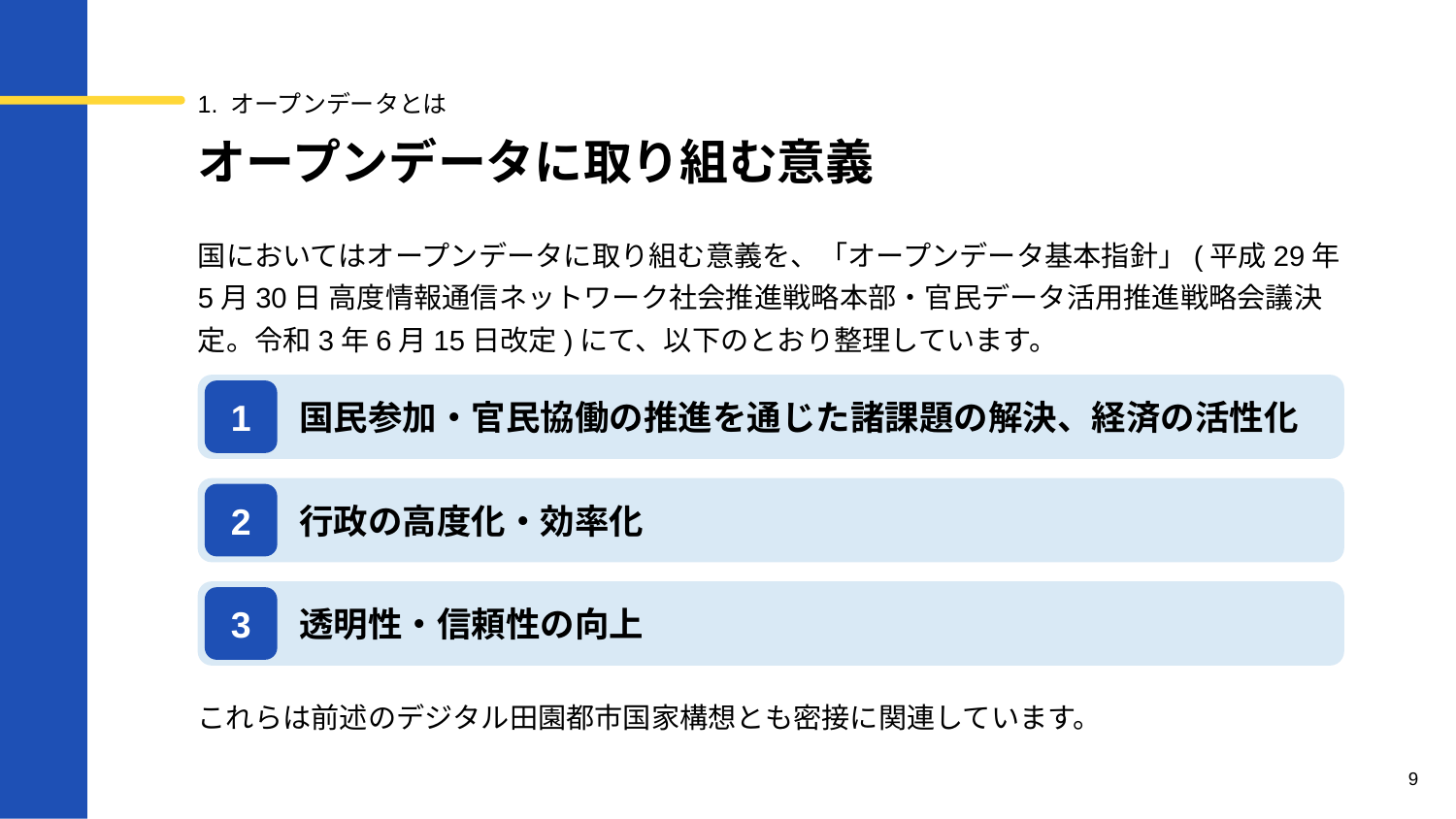

1. オープンデータとは
# オープンデータに取り組む意義
国においてはオープンデータに取り組む意義を、「オープンデータ基本指針」(平成29年
5月30日 高度情報通信ネットワーク社会推進戦略本部・官民データ活用推進戦略会議決定。令和3年6月15日改定)にて、以下のとおり整理しています。
国民参加・官民協働の推進を通じた諸課題の解決、経済の活性化
1
行政の高度化・効率化
2
透明性・信頼性の向上
3
これらは前述のデジタル田園都市国家構想とも密接に関連しています。
9